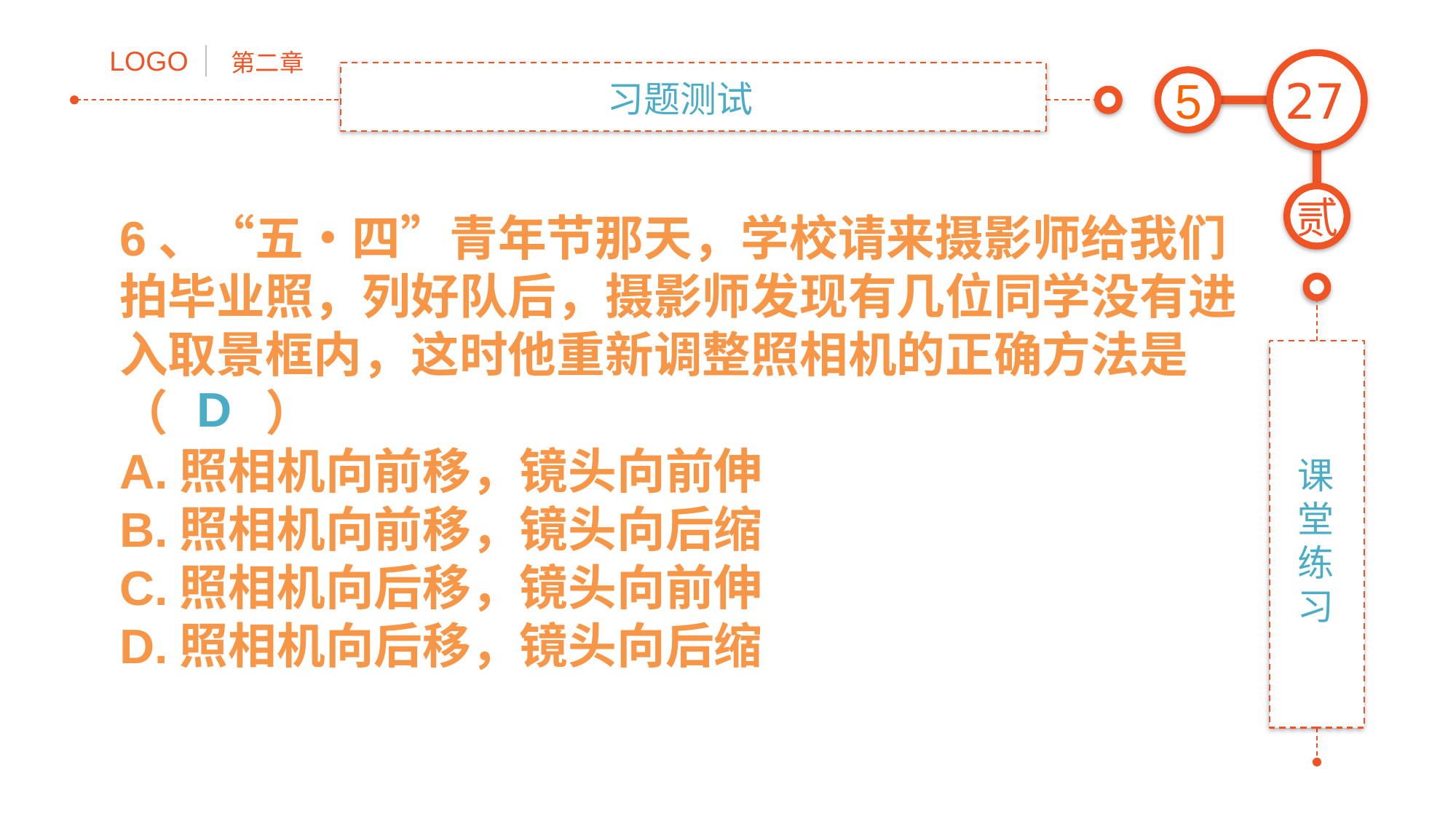

5
习题测试
6、“五•四”青年节那天，学校请来摄影师给我们拍毕业照，列好队后，摄影师发现有几位同学没有进入取景框内，这时他重新调整照相机的正确方法是（　　）
A.照相机向前移，镜头向前伸
B.照相机向前移，镜头向后缩
C.照相机向后移，镜头向前伸
D.照相机向后移，镜头向后缩
D
课堂练习